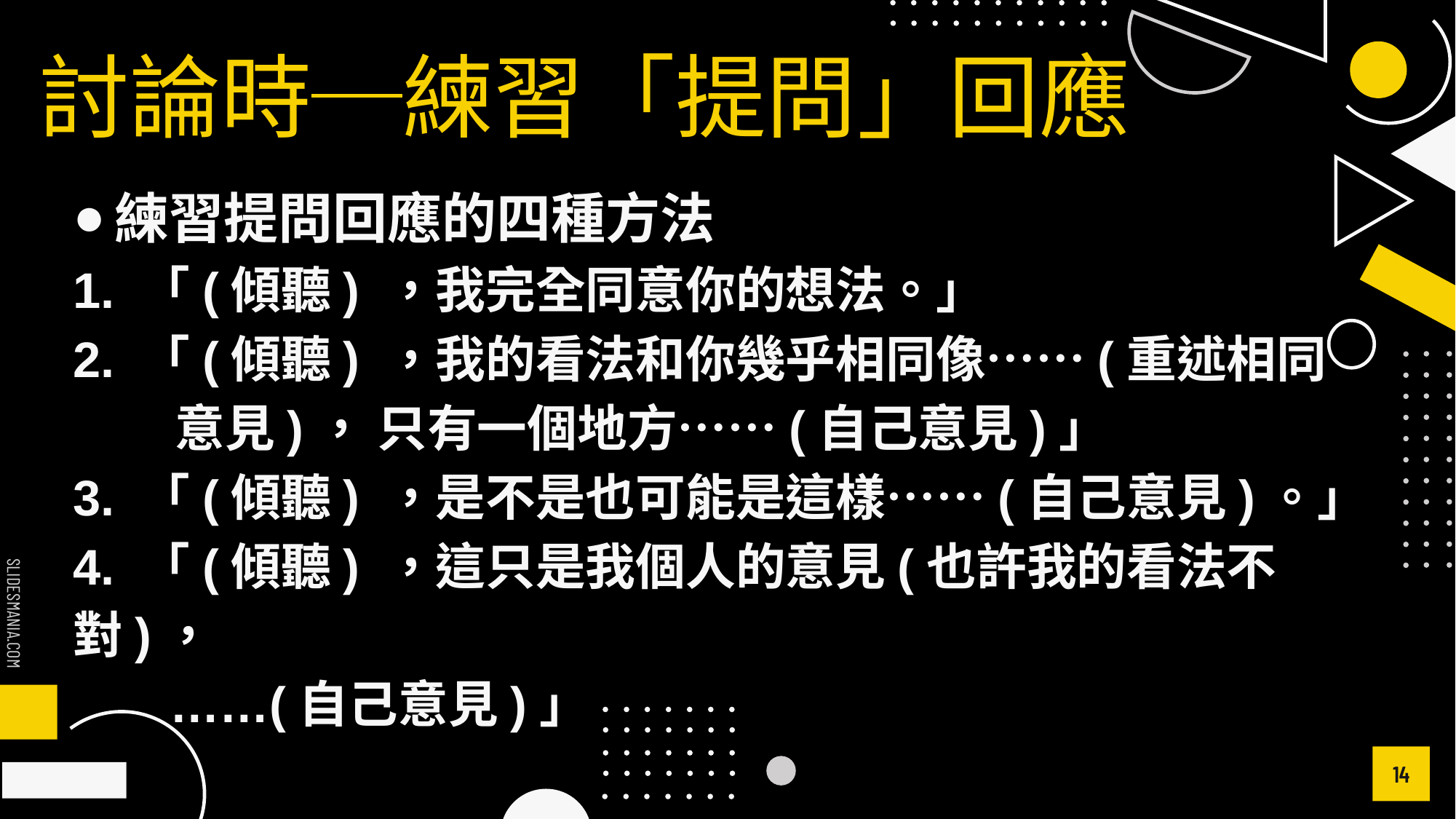

# 討論時─練習「提問」回應
練習提問回應的四種方法
1. 「(傾聽) ，我完全同意你的想法。」
2. 「(傾聽) ，我的看法和你幾乎相同像……(重述相同
        意見)， 只有一個地方……(自己意見)」
3. 「(傾聽) ，是不是也可能是這樣……(自己意見)。」
4. 「(傾聽) ，這只是我個人的意見(也許我的看法不對)，
       ……(自己意見)」

14